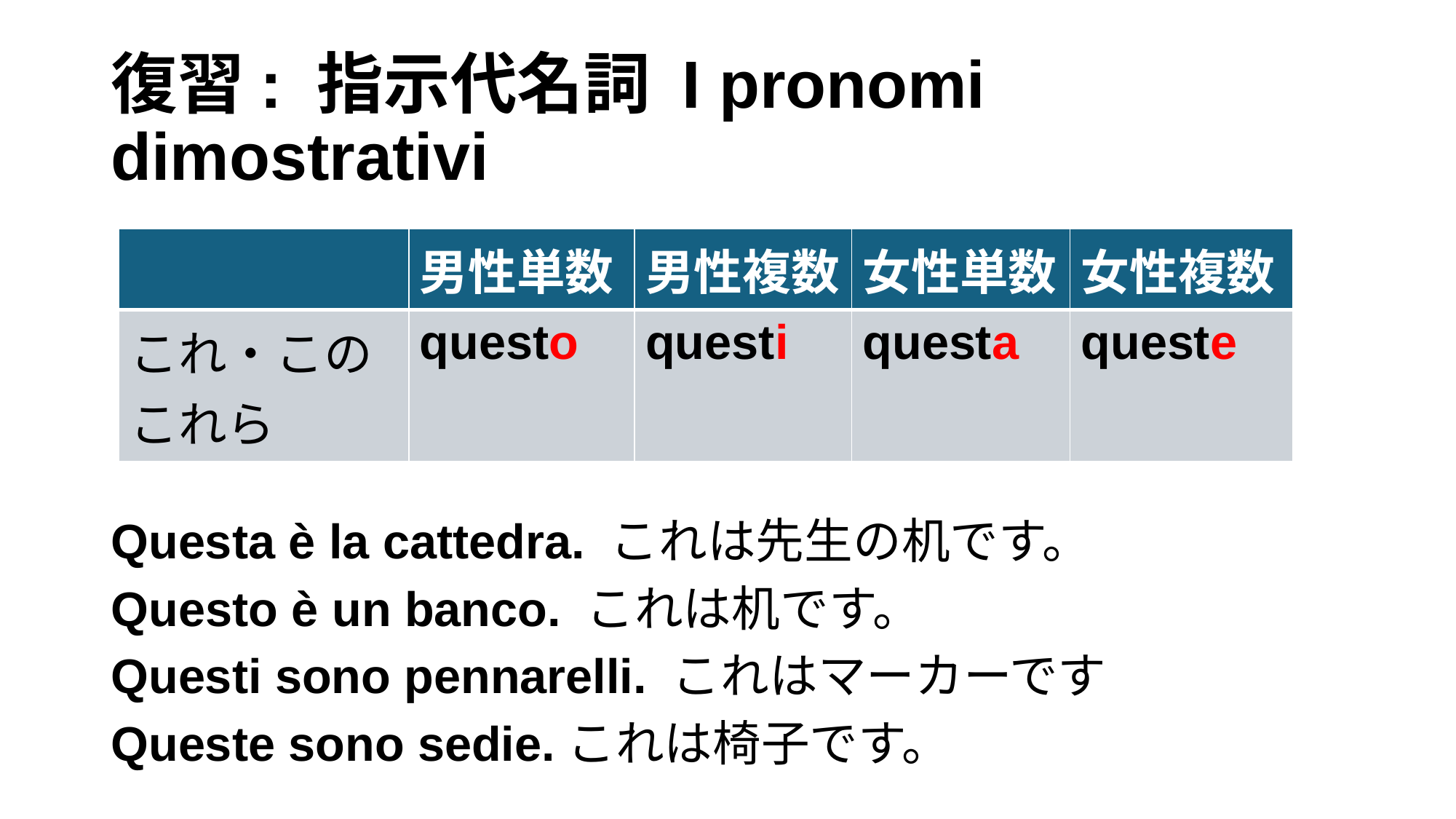

# 復習: 指示代名詞 I pronomi dimostrativi

Questa è la cattedra. これは先生の机です。
Questo è un banco. これは机です。
Questi sono pennarelli. これはマーカーです
Queste sono sedie.これは椅子です。

|  | 男性単数 | 男性複数 | 女性単数 | 女性複数 |
| --- | --- | --- | --- | --- |
| これ・この これら | questo | questi | questa | queste |